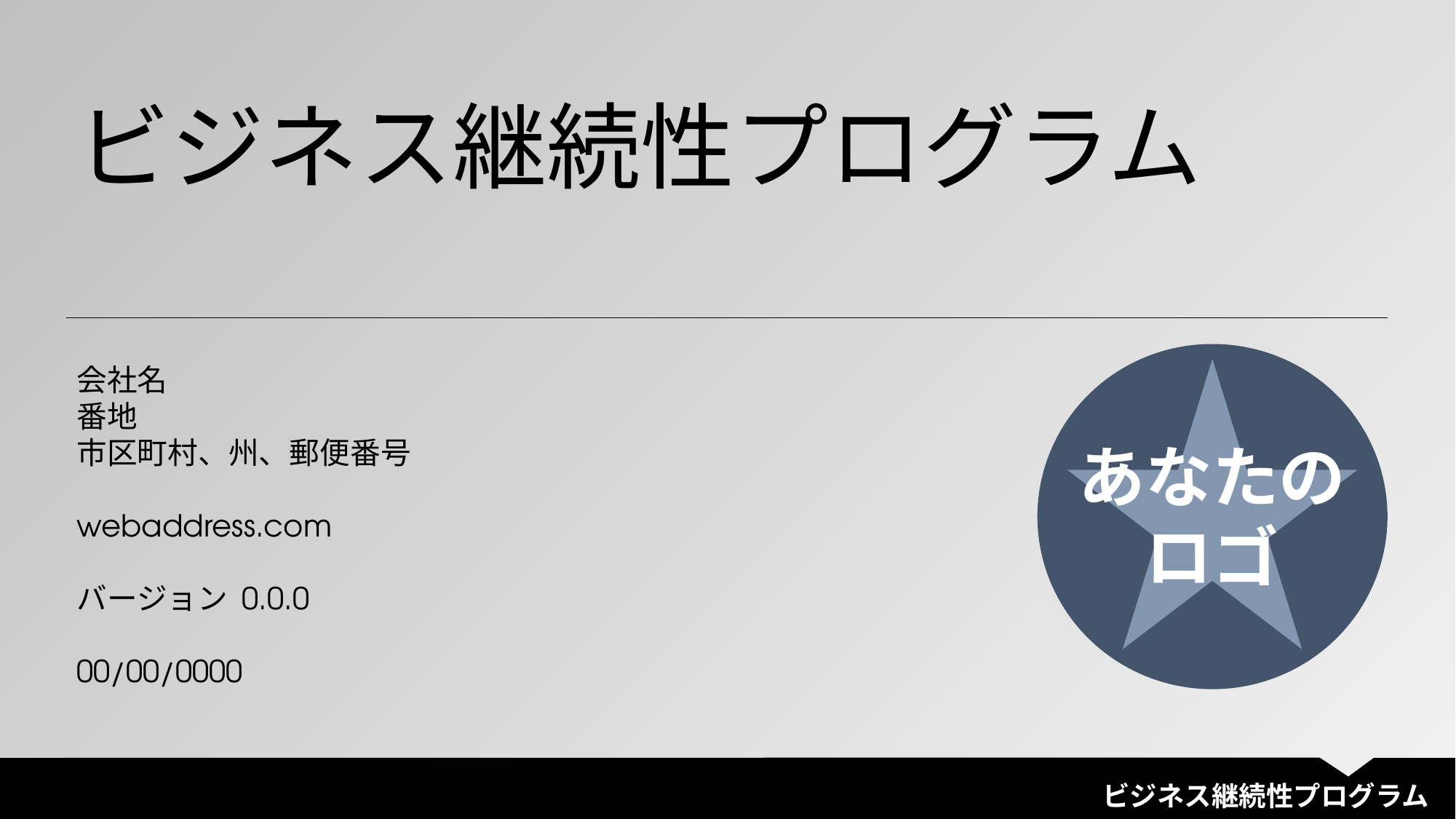

ビジネス継続性プログラム

あなたの
ロゴ
会社名
番地
市区町村、州、郵便番号

webaddress.com

バージョン 0.0.0

00/00/0000

ビジネス継続性プログラム